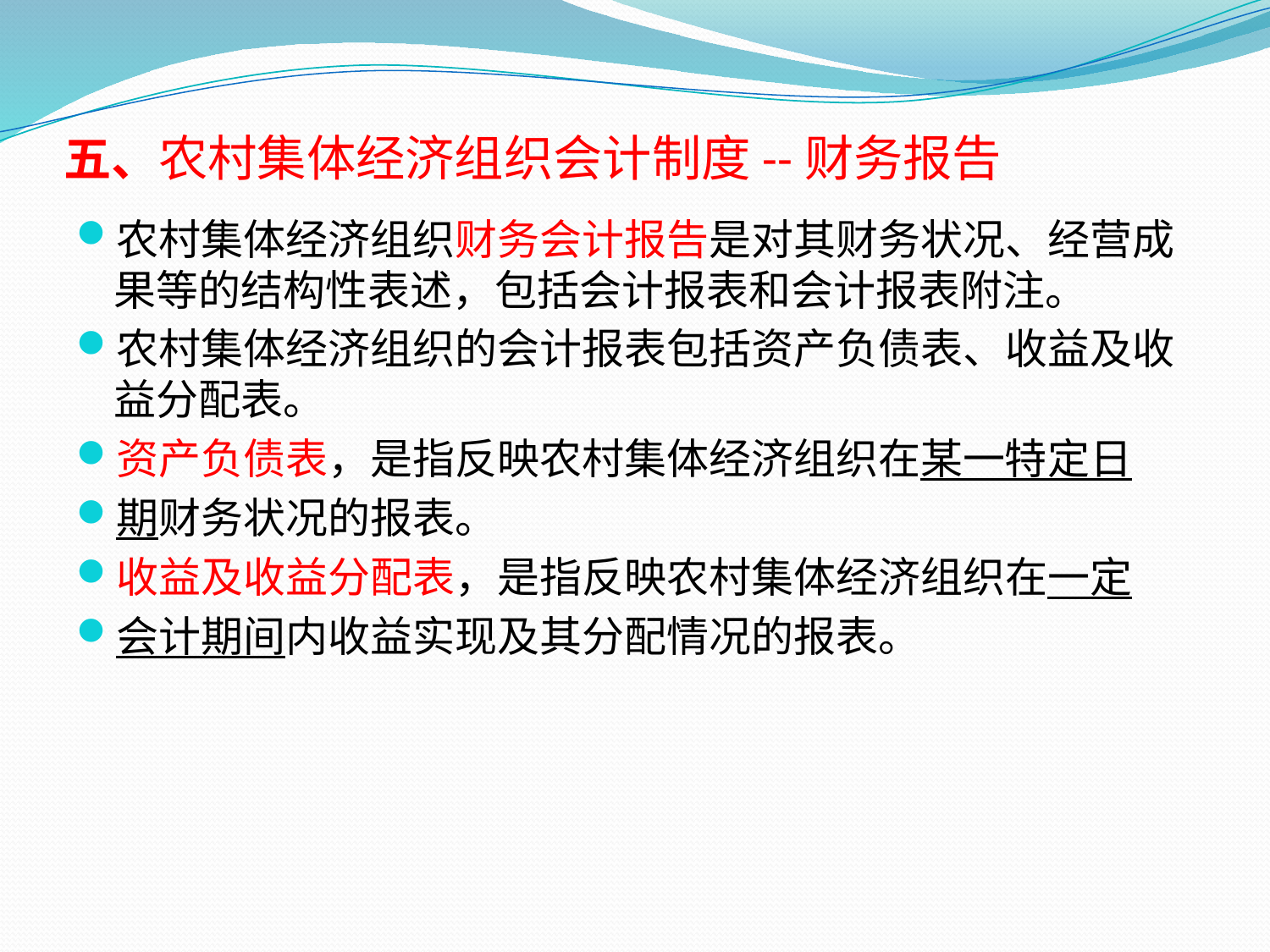

# 五、农村集体经济组织会计制度--财务报告
农村集体经济组织财务会计报告是对其财务状况、经营成果等的结构性表述，包括会计报表和会计报表附注。
农村集体经济组织的会计报表包括资产负债表、收益及收益分配表。
资产负债表，是指反映农村集体经济组织在某一特定日
期财务状况的报表。
收益及收益分配表，是指反映农村集体经济组织在一定
会计期间内收益实现及其分配情况的报表。